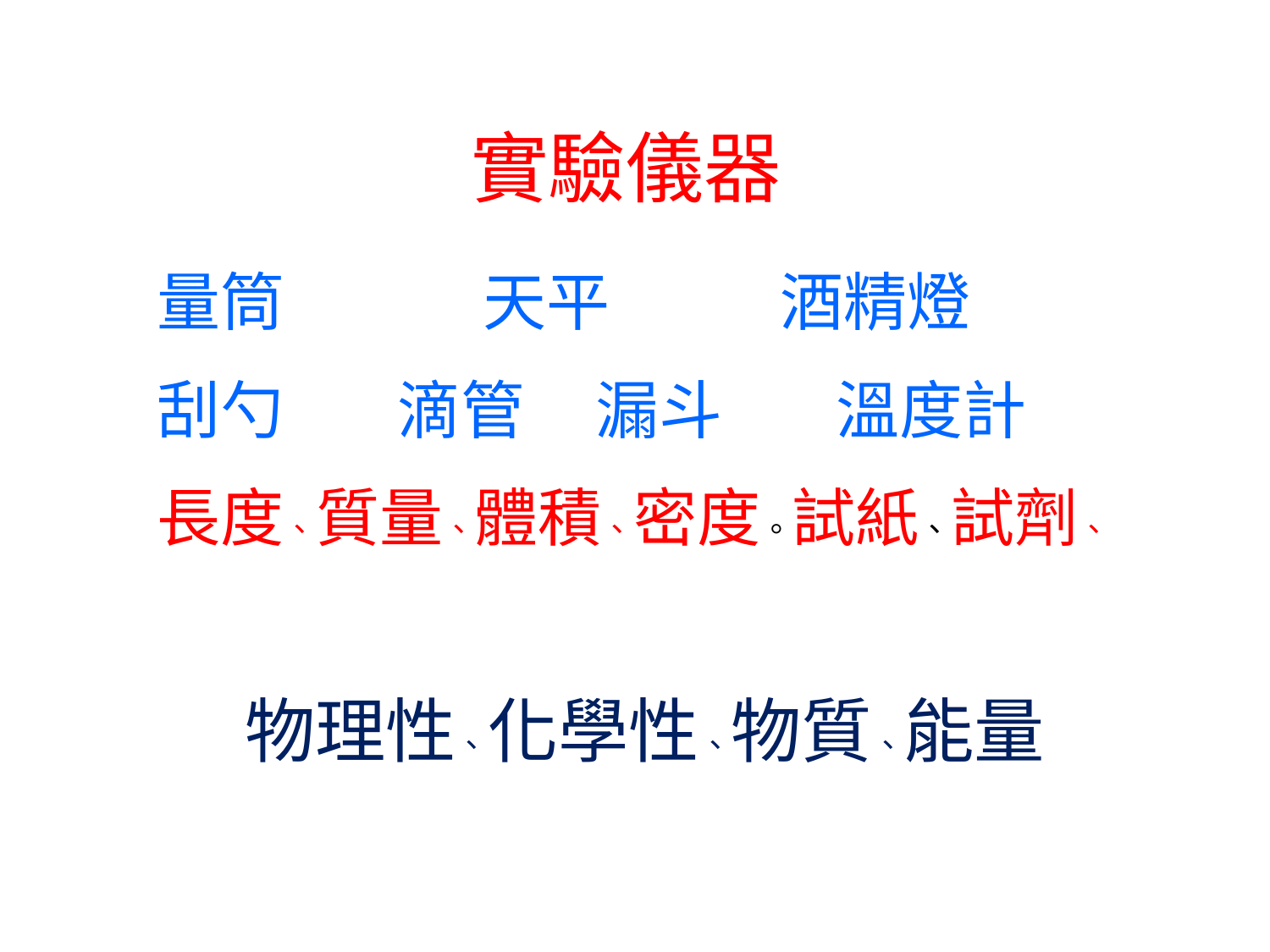

# 實驗儀器
量筒              天平            酒精燈
刮勺        滴管     漏斗        溫度計
長度、質量、體積、密度。試紙、試劑、

物理性、化學性、物質、能量